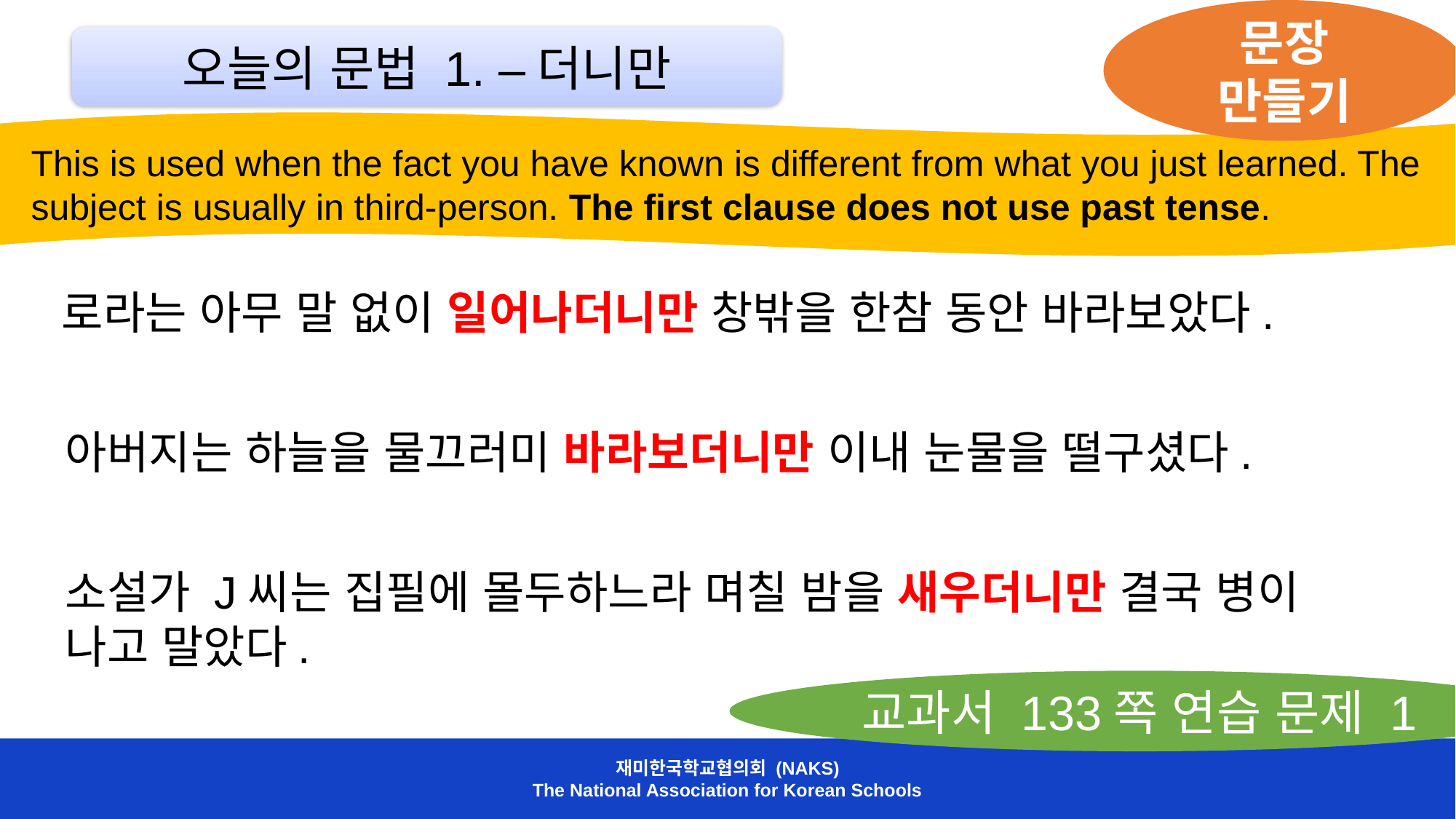

문장 만들기
오늘의 문법 1. –더니만
  This is used when the fact you have known is different from what you just learned. The
  subject is usually in third-person. The first clause does not use past tense.
로라는 아무 말 없이 일어나더니만 창밖을 한참 동안 바라보았다.
아버지는 하늘을 물끄러미 바라보더니만 이내 눈물을 떨구셨다.
소설가 J씨는 집필에 몰두하느라 며칠 밤을 새우더니만 결국 병이
나고 말았다.
교과서 133쪽 연습 문제 1
재미한국학교협의회 (NAKS)
The National Association for Korean Schools